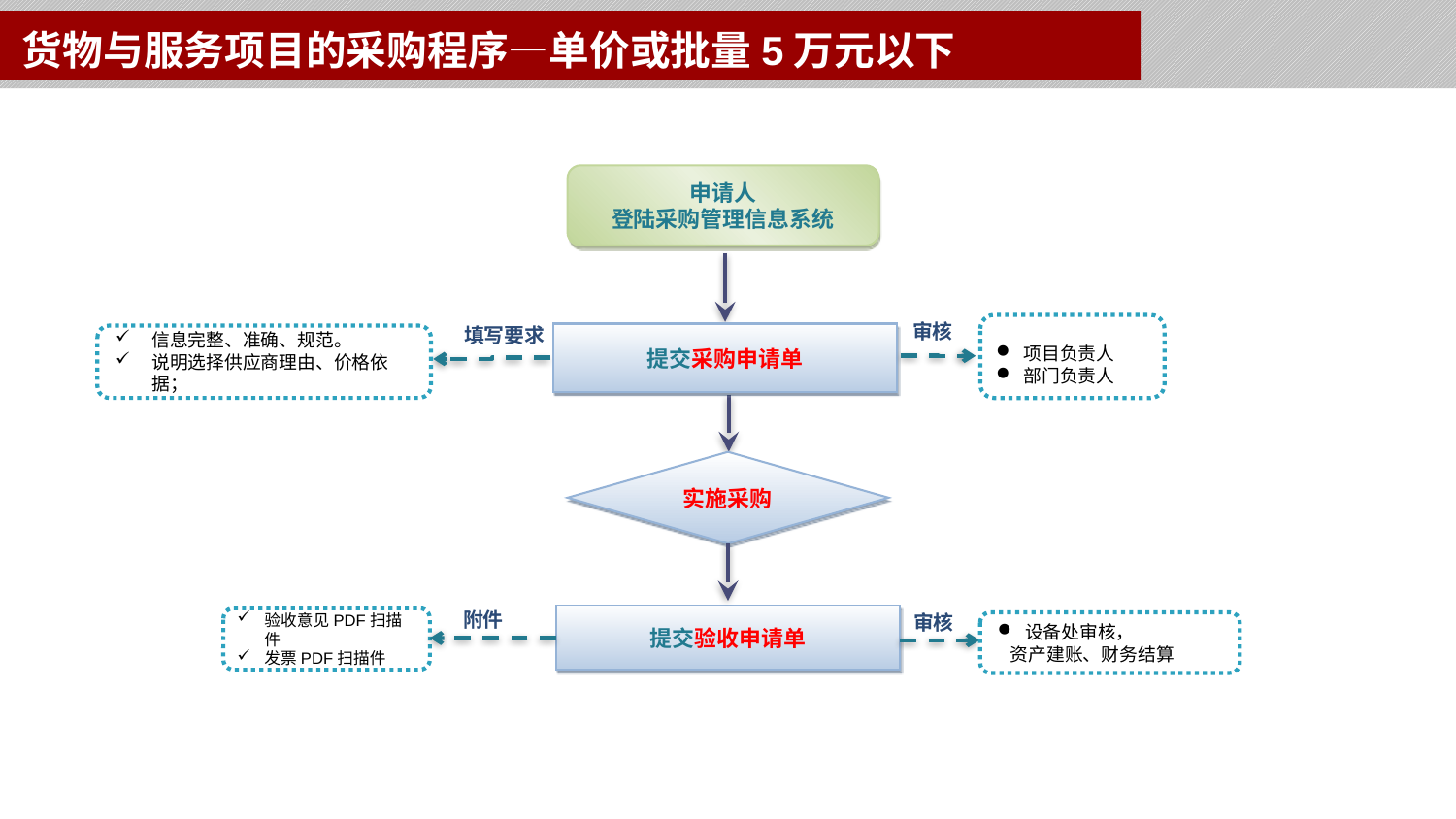

货物与服务项目的采购程序—单价或批量5万元以下
申请人
登陆采购管理信息系统
审核

填写要求
提交采购申请单
信息完整、准确、规范。
说明选择供应商理由、价格依据；
项目负责人
部门负责人
实施采购
附件
审核
提交验收申请单
验收意见PDF扫描件
发票PDF扫描件
设备处审核，
  资产建账、财务结算